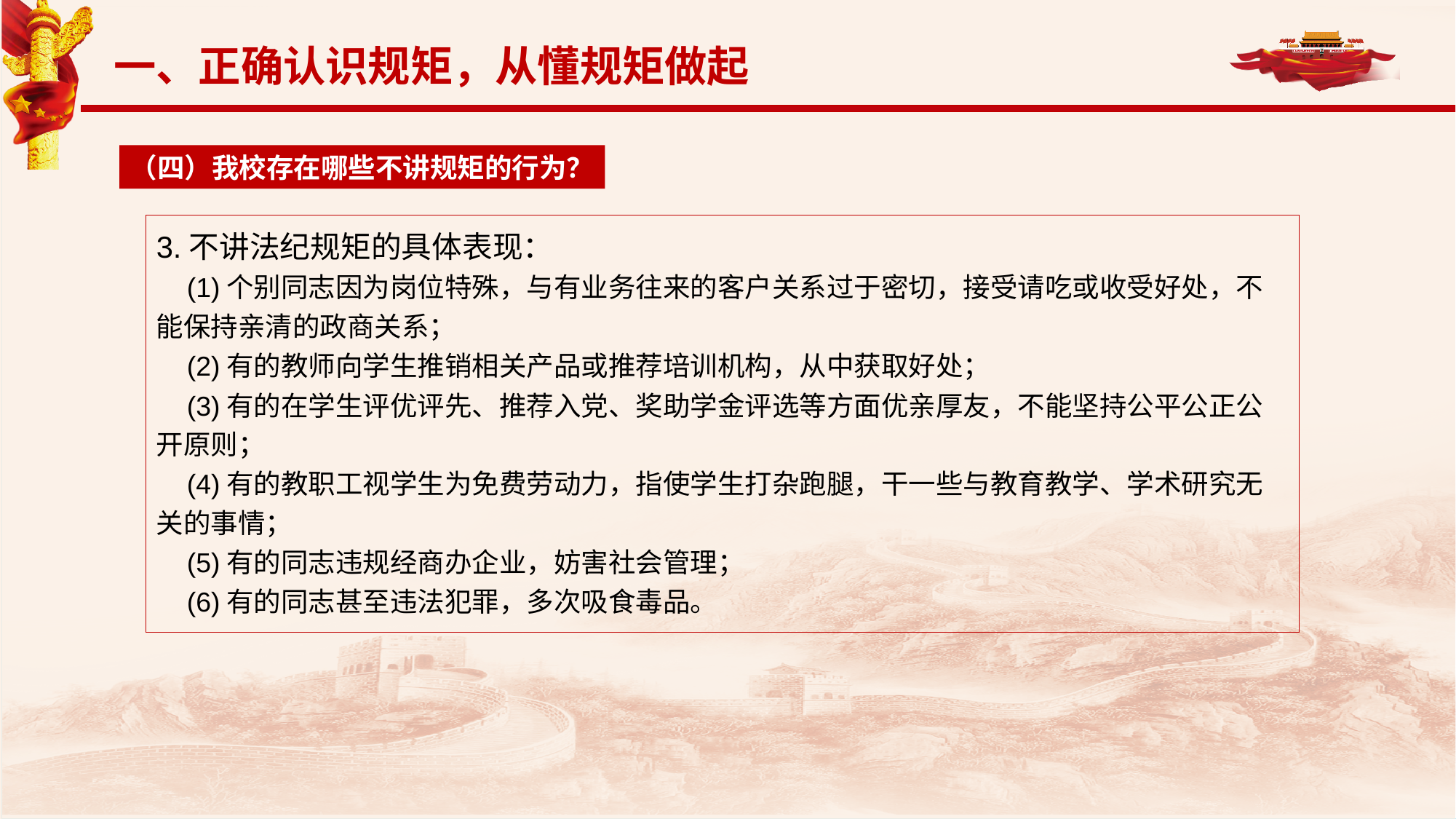

一、正确认识规矩，从懂规矩做起
（四）我校存在哪些不讲规矩的行为？
3.不讲法纪规矩的具体表现：
    (1)个别同志因为岗位特殊，与有业务往来的客户关系过于密切，接受请吃或收受好处，不能保持亲清的政商关系；
    (2)有的教师向学生推销相关产品或推荐培训机构，从中获取好处；
    (3)有的在学生评优评先、推荐入党、奖助学金评选等方面优亲厚友，不能坚持公平公正公开原则；
    (4)有的教职工视学生为免费劳动力，指使学生打杂跑腿，干一些与教育教学、学术研究无关的事情；
    (5)有的同志违规经商办企业，妨害社会管理；
    (6)有的同志甚至违法犯罪，多次吸食毒品。